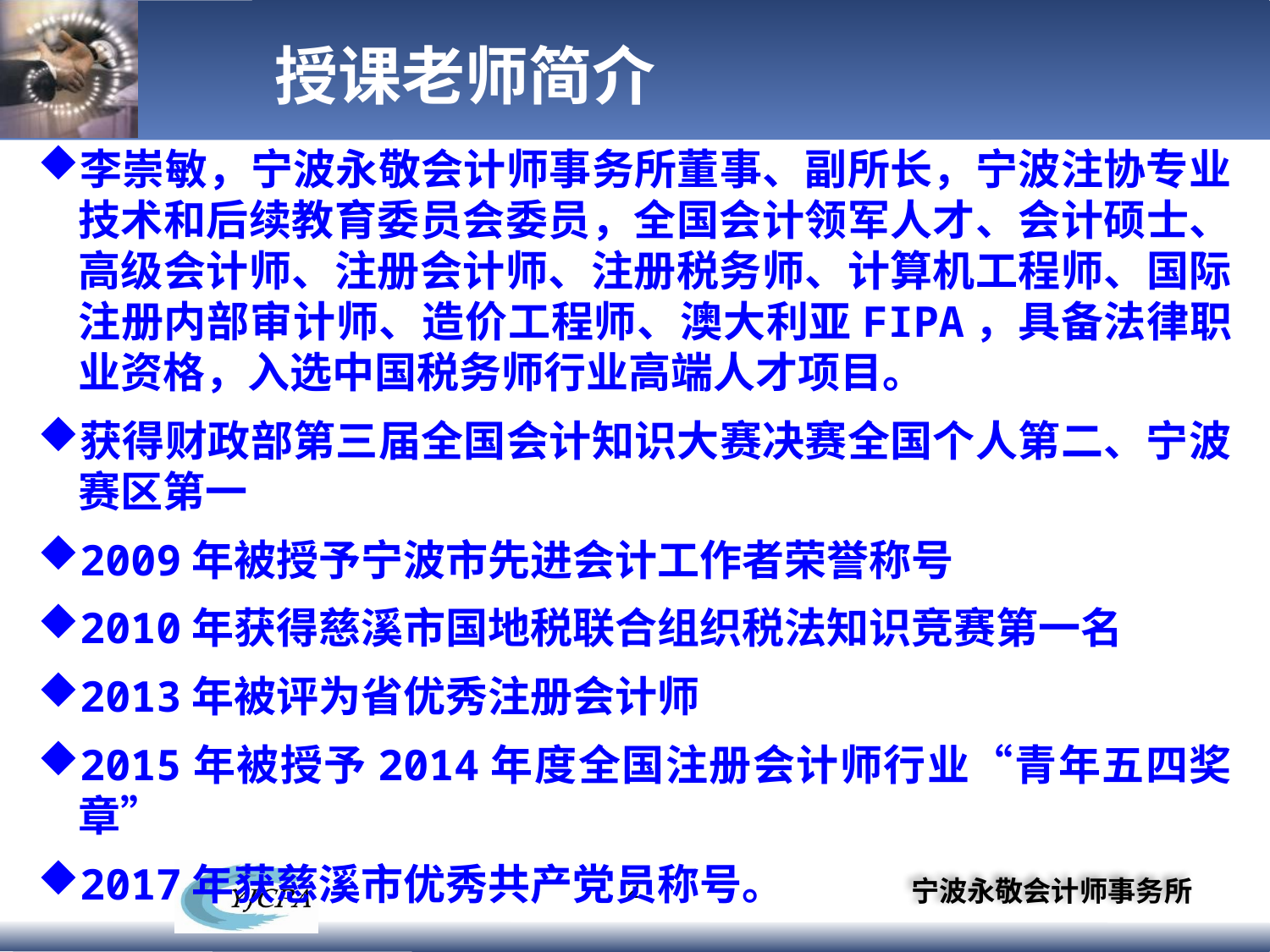

# 授课老师简介
李崇敏，宁波永敬会计师事务所董事、副所长，宁波注协专业技术和后续教育委员会委员，全国会计领军人才、会计硕士、高级会计师、注册会计师、注册税务师、计算机工程师、国际注册内部审计师、造价工程师、澳大利亚FIPA，具备法律职业资格，入选中国税务师行业高端人才项目。
获得财政部第三届全国会计知识大赛决赛全国个人第二、宁波赛区第一
2009年被授予宁波市先进会计工作者荣誉称号
2010年获得慈溪市国地税联合组织税法知识竞赛第一名
2013年被评为省优秀注册会计师
2015年被授予2014年度全国注册会计师行业“青年五四奖章”
2017年获慈溪市优秀共产党员称号。